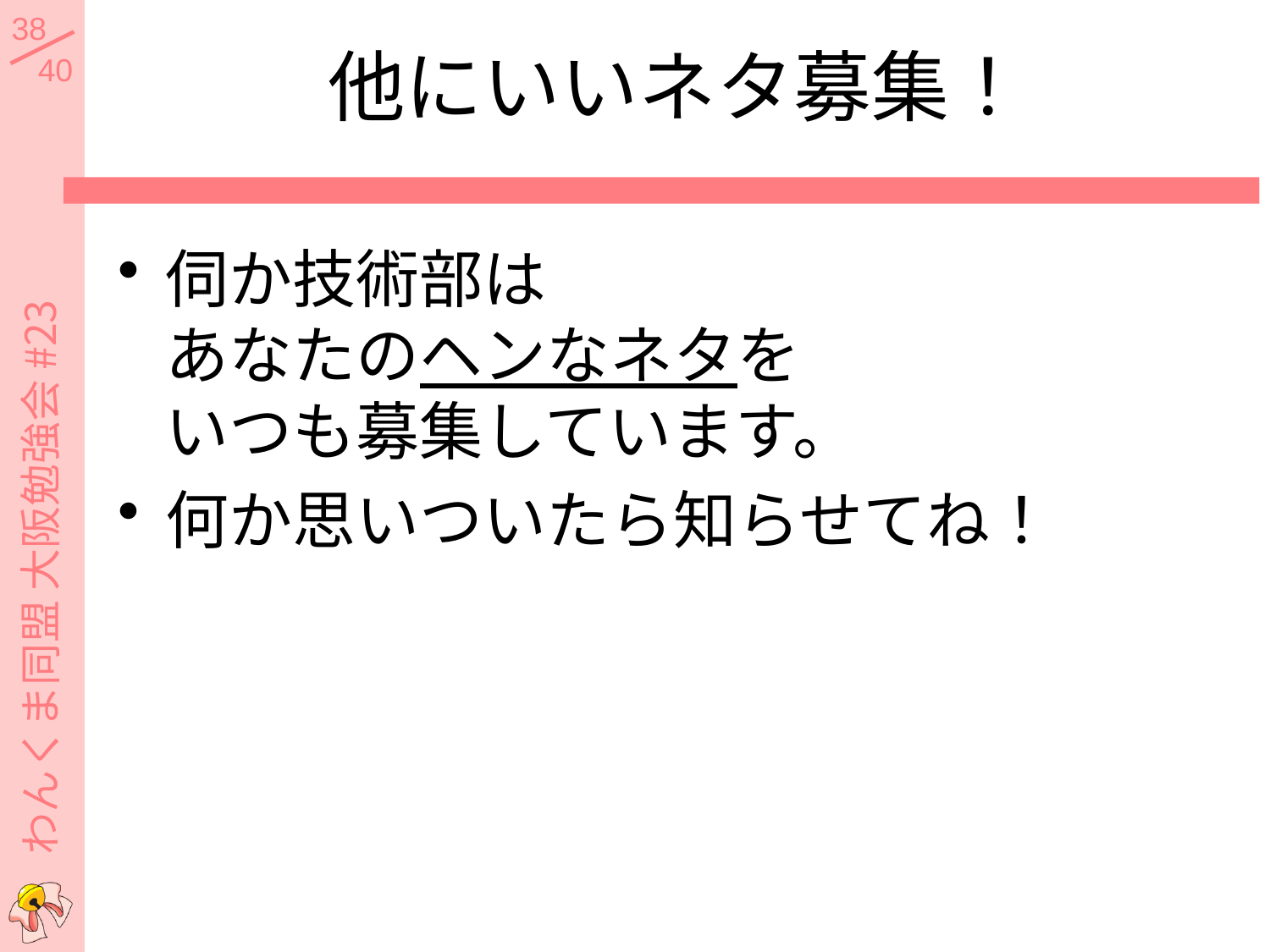

# 他にいいネタ募集！
伺か技術部は
あなたのヘンなネタを
いつも募集しています。
何か思いついたら知らせてね！
わんくま同盟 大阪勉強会 #23